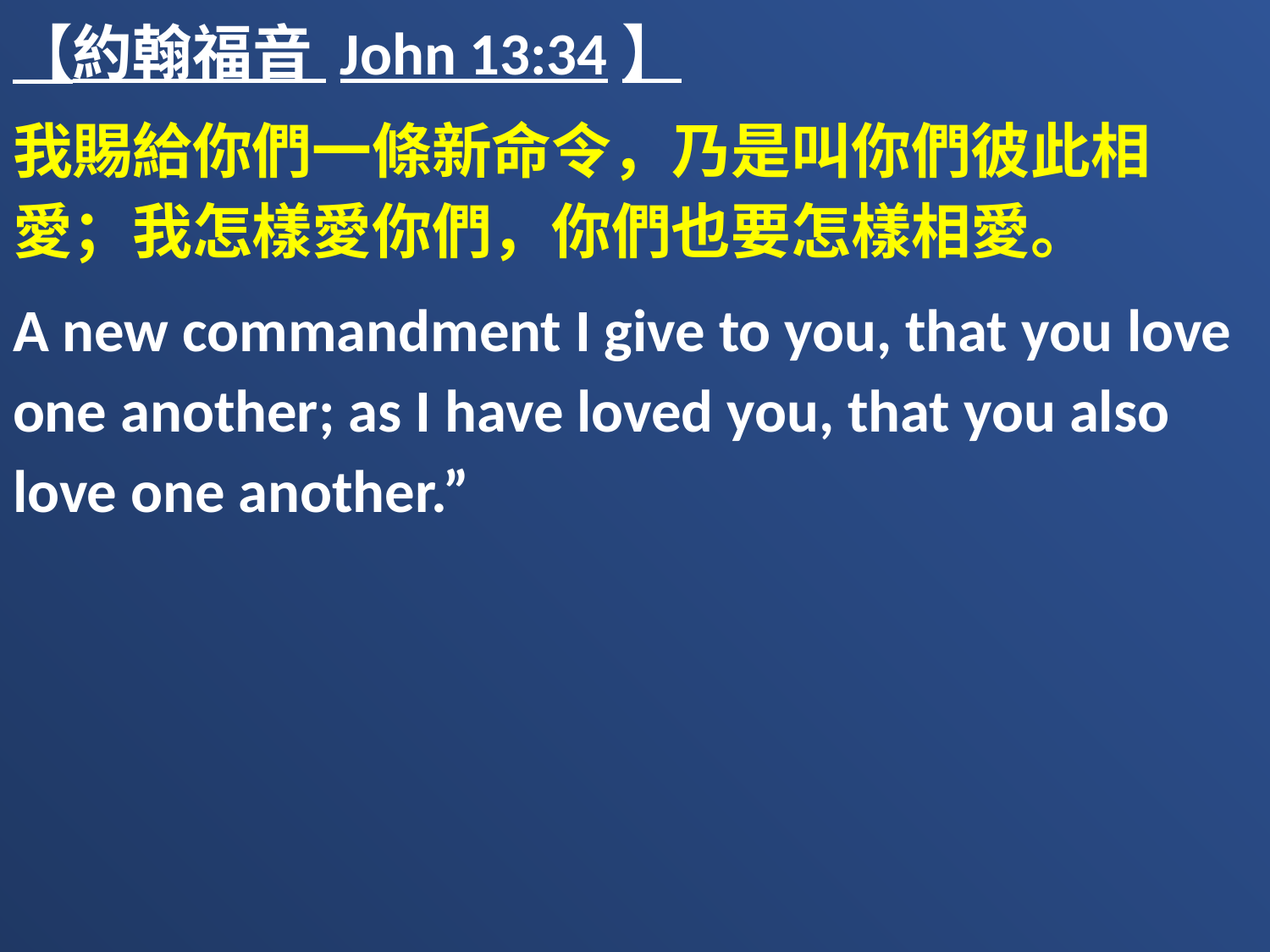

【約翰福音 John 13:34】
我賜給你們一條新命令，乃是叫你們彼此相愛；我怎樣愛你們，你們也要怎樣相愛。
A new commandment I give to you, that you love one another; as I have loved you, that you also love one another.”